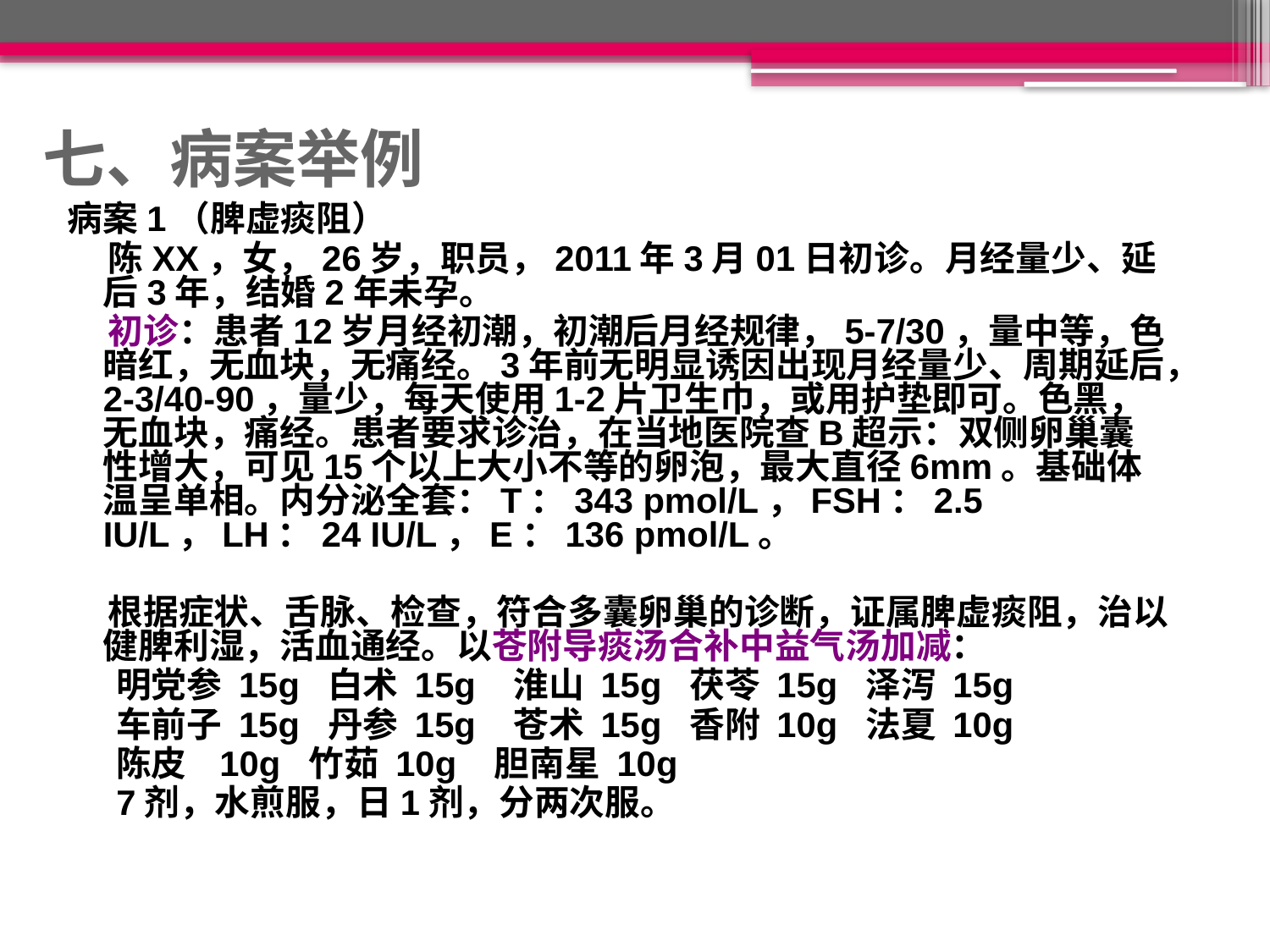

# 七、病案举例
病案1（脾虚痰阻）
    陈XX，女，26岁，职员，2011年3月01日初诊。月经量少、延后3年，结婚2年未孕。
    初诊：患者12岁月经初潮，初潮后月经规律，5-7/30，量中等，色暗红，无血块，无痛经。3年前无明显诱因出现月经量少、周期延后，2-3/40-90，量少，每天使用1-2片卫生巾，或用护垫即可。色黑，无血块，痛经。患者要求诊治，在当地医院查B超示：双侧卵巢囊性增大，可见15个以上大小不等的卵泡，最大直径6mm。基础体温呈单相。内分泌全套：T：343 pmol/L，FSH：2.5 IU/L，LH：24 IU/L，E：136 pmol/L。

    根据症状、舌脉、检查，符合多囊卵巢的诊断，证属脾虚痰阻，治以健脾利湿，活血通经。以苍附导痰汤合补中益气汤加减：
     明党参 15g  白术 15g   淮山 15g  茯苓 15g  泽泻 15g
     车前子 15g  丹参 15g   苍术 15g  香附 10g  法夏 10g
     陈皮   10g  竹茹 10g   胆南星 10g
     7剂，水煎服，日1剂，分两次服。